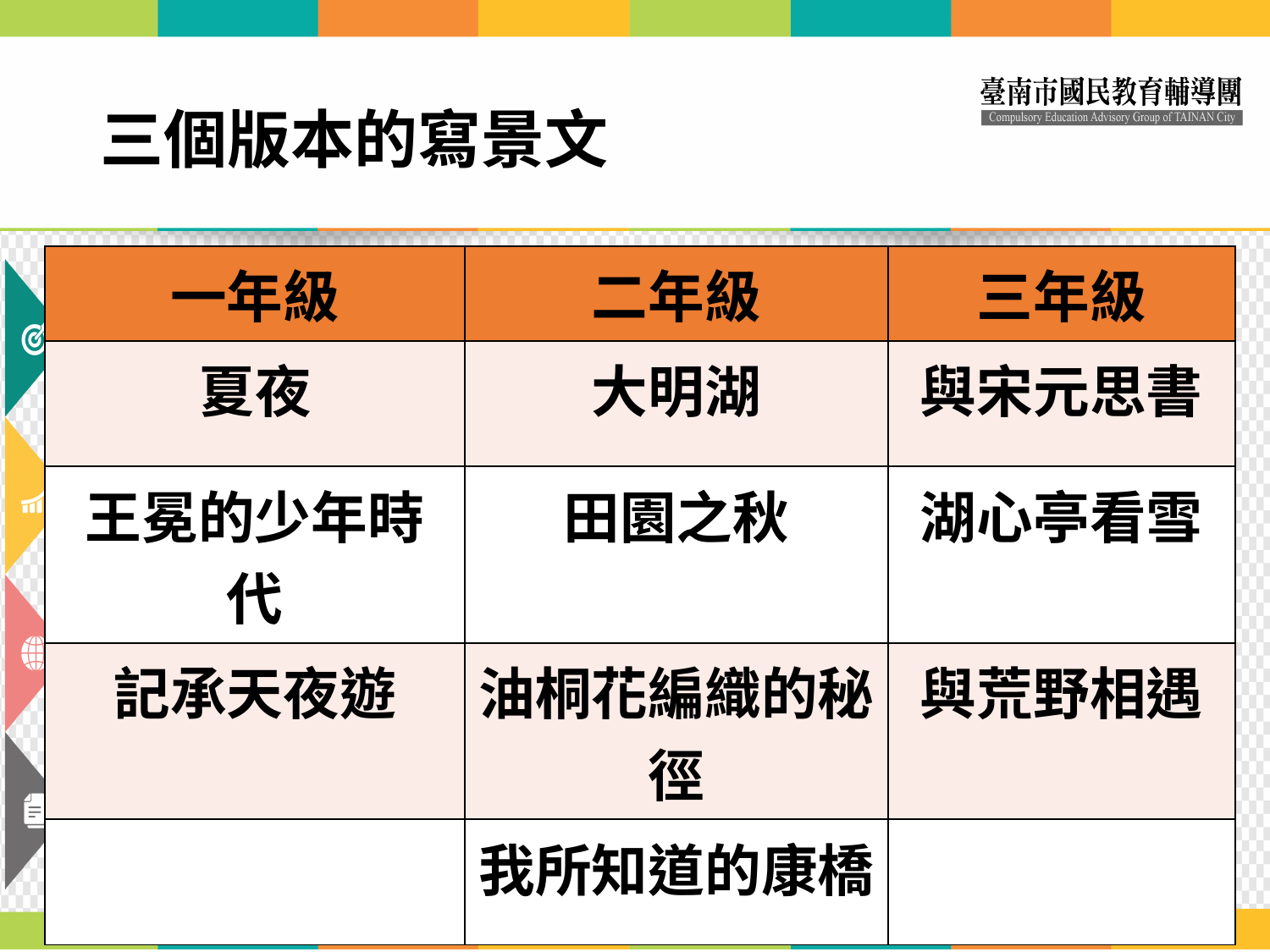

三個版本的寫景文
| 一年級 | 二年級 | 三年級 |
| --- | --- | --- |
| 夏夜 | 大明湖 | 與宋元思書 |
| 王冕的少年時代 | 田園之秋 | 湖心亭看雪 |
| 記承天夜遊 | 油桐花編織的秘徑 | 與荒野相遇 |
|  | 我所知道的康橋 |  |